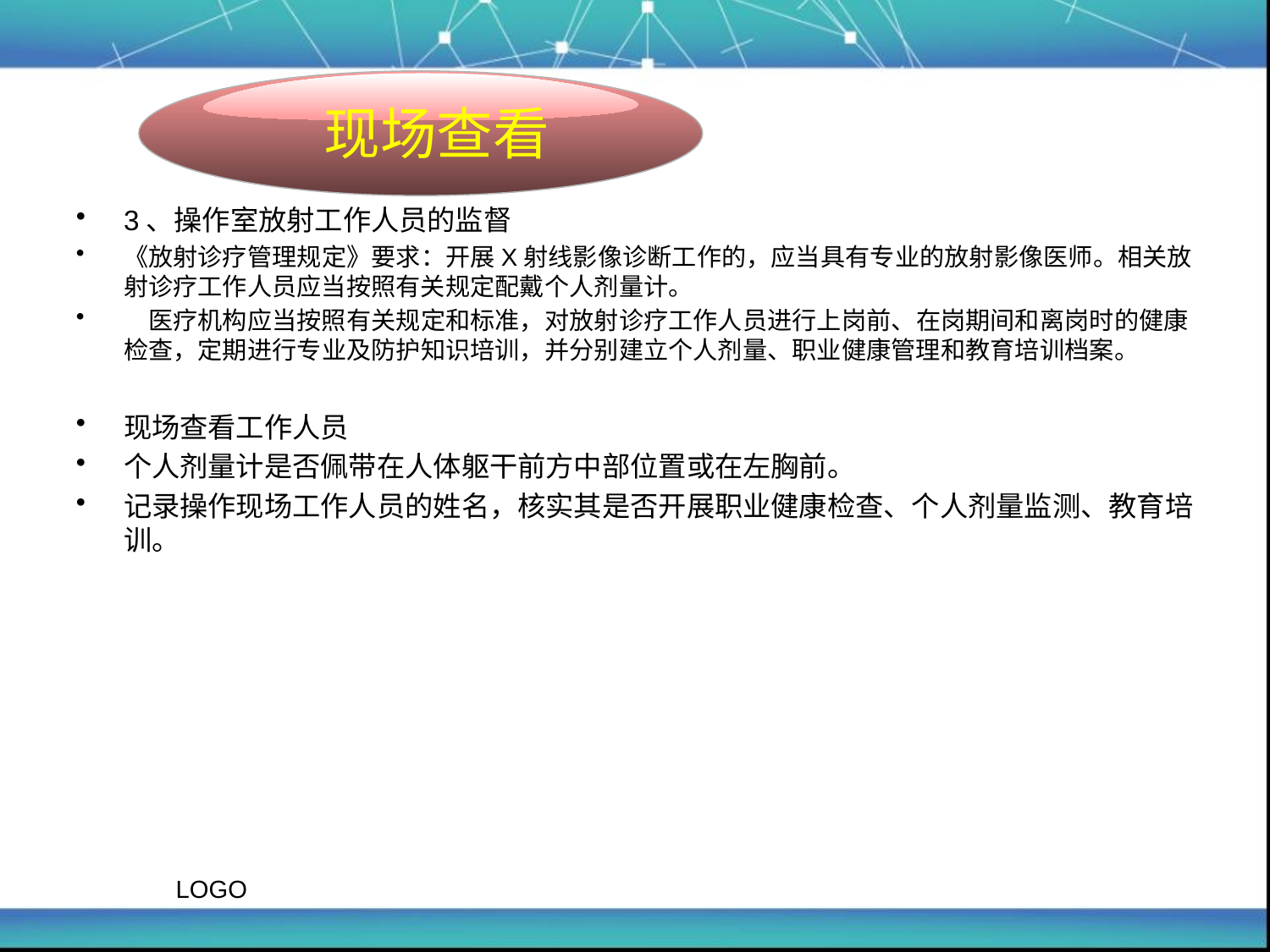

现场查看
#
3、操作室放射工作人员的监督
《放射诊疗管理规定》要求：开展X射线影像诊断工作的，应当具有专业的放射影像医师。相关放射诊疗工作人员应当按照有关规定配戴个人剂量计。
　医疗机构应当按照有关规定和标准，对放射诊疗工作人员进行上岗前、在岗期间和离岗时的健康检查，定期进行专业及防护知识培训，并分别建立个人剂量、职业健康管理和教育培训档案。

现场查看工作人员
个人剂量计是否佩带在人体躯干前方中部位置或在左胸前。
记录操作现场工作人员的姓名，核实其是否开展职业健康检查、个人剂量监测、教育培训。

LOGO